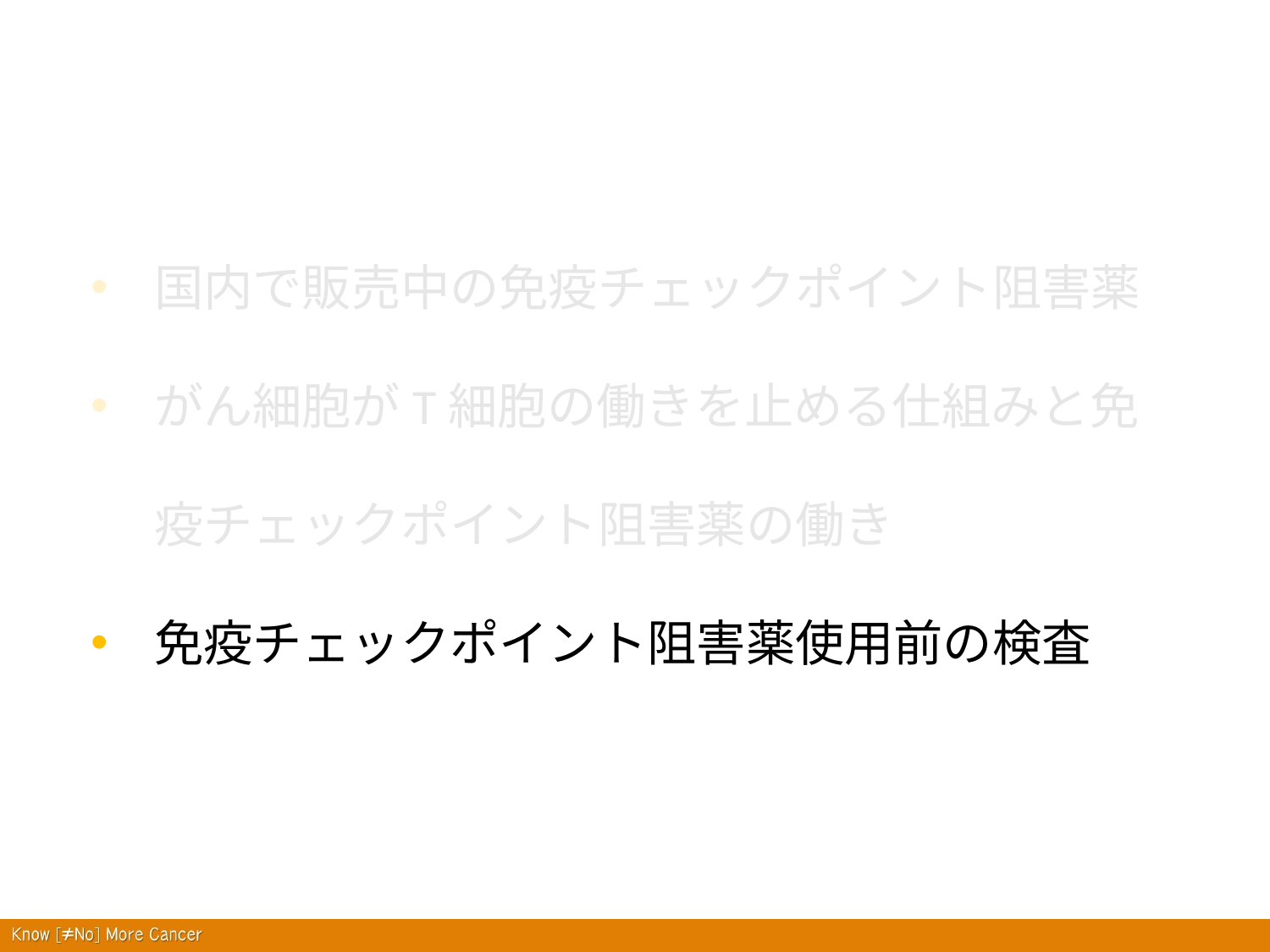

国内で販売中の免疫チェックポイント阻害薬
がん細胞がT細胞の働きを止める仕組みと免疫チェックポイント阻害薬の働き
免疫チェックポイント阻害薬使用前の検査